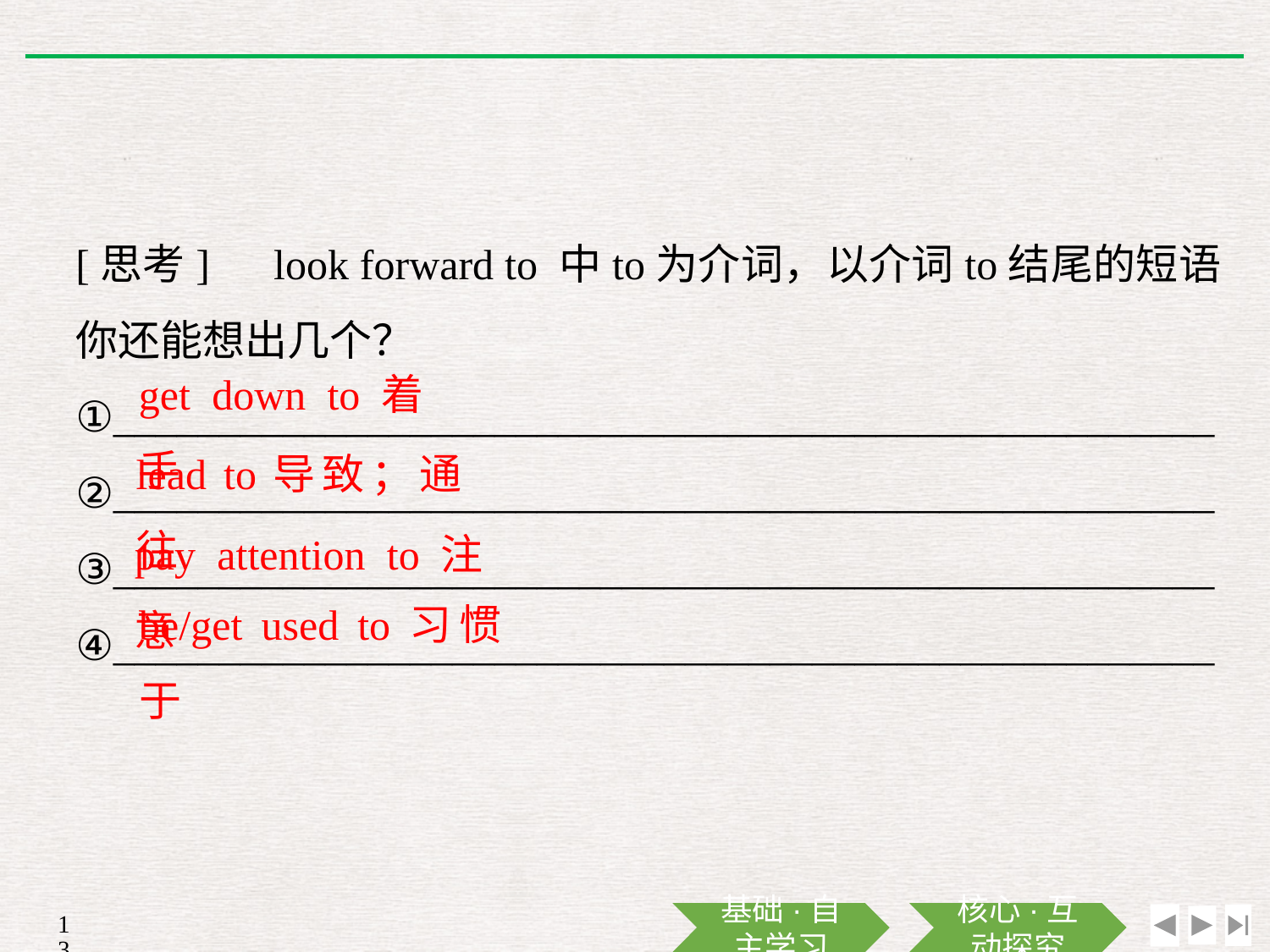

[思考]　look forward to 中to为介词，以介词to结尾的短语你还能想出几个？
①____________________________________________________
②____________________________________________________③____________________________________________________④____________________________________________________
get down to着手
lead to导致；通往
pay attention to注意
be/get used to习惯于